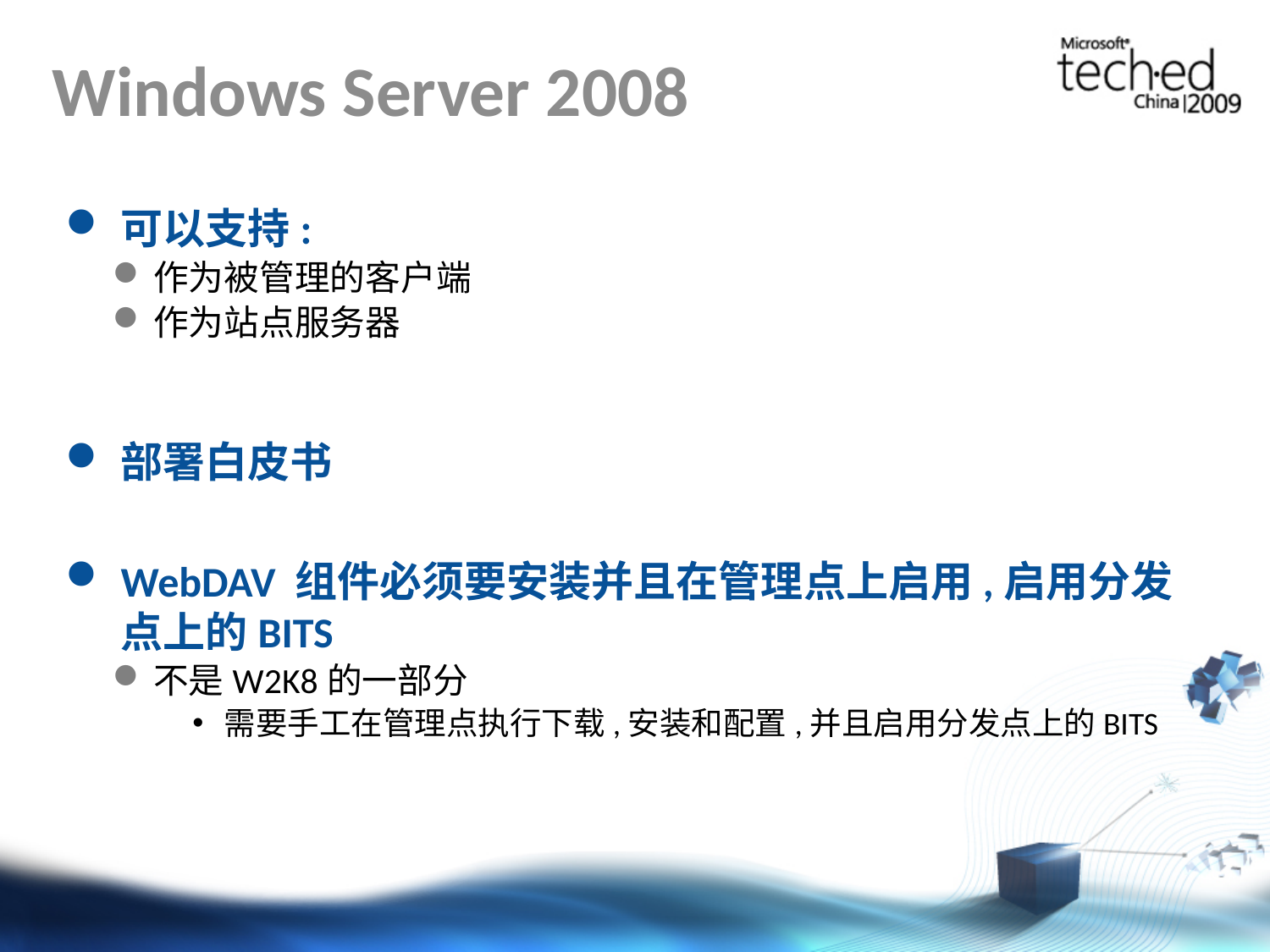

# Windows Server 2008
可以支持:
作为被管理的客户端
作为站点服务器

部署白皮书

WebDAV 组件必须要安装并且在管理点上启用,启用分发点上的BITS
不是W2K8的一部分
需要手工在管理点执行下载,安装和配置,并且启用分发点上的BITS